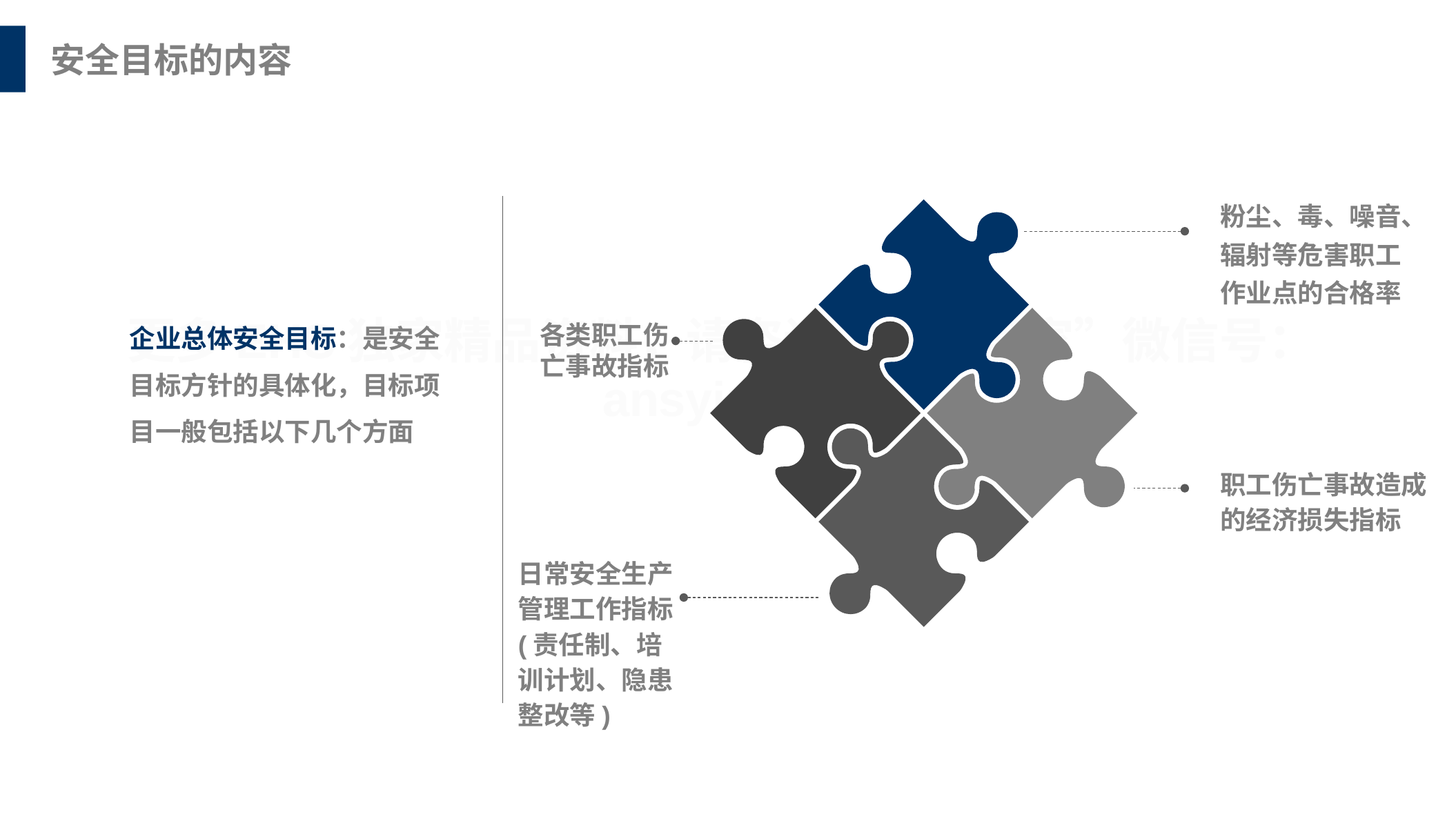

安全目标的内容
粉尘、毒、噪音、辐射等危害职工作业点的合格率

企业总体安全目标：是安全目标方针的具体化，目标项目一般包括以下几个方面

各类职工伤亡事故指标

职工伤亡事故造成的经济损失指标
日常安全生产管理工作指标(责任制、培训计划、隐患整改等)